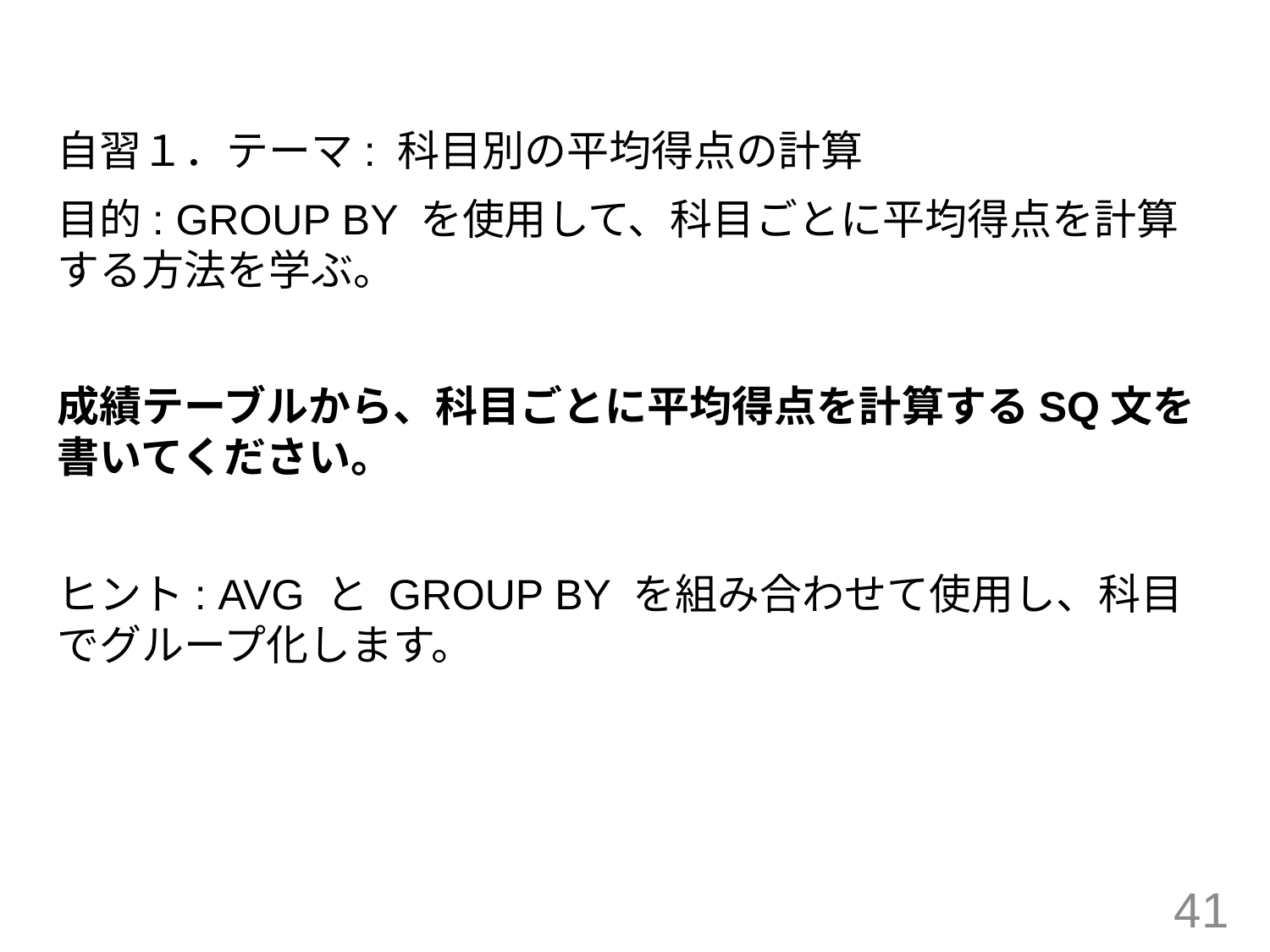

#
自習１．テーマ: 科目別の平均得点の計算
目的: GROUP BY を使用して、科目ごとに平均得点を計算する方法を学ぶ。

成績テーブルから、科目ごとに平均得点を計算するSQ文を書いてください。

ヒント: AVG と GROUP BY を組み合わせて使用し、科目 でグループ化します。
41